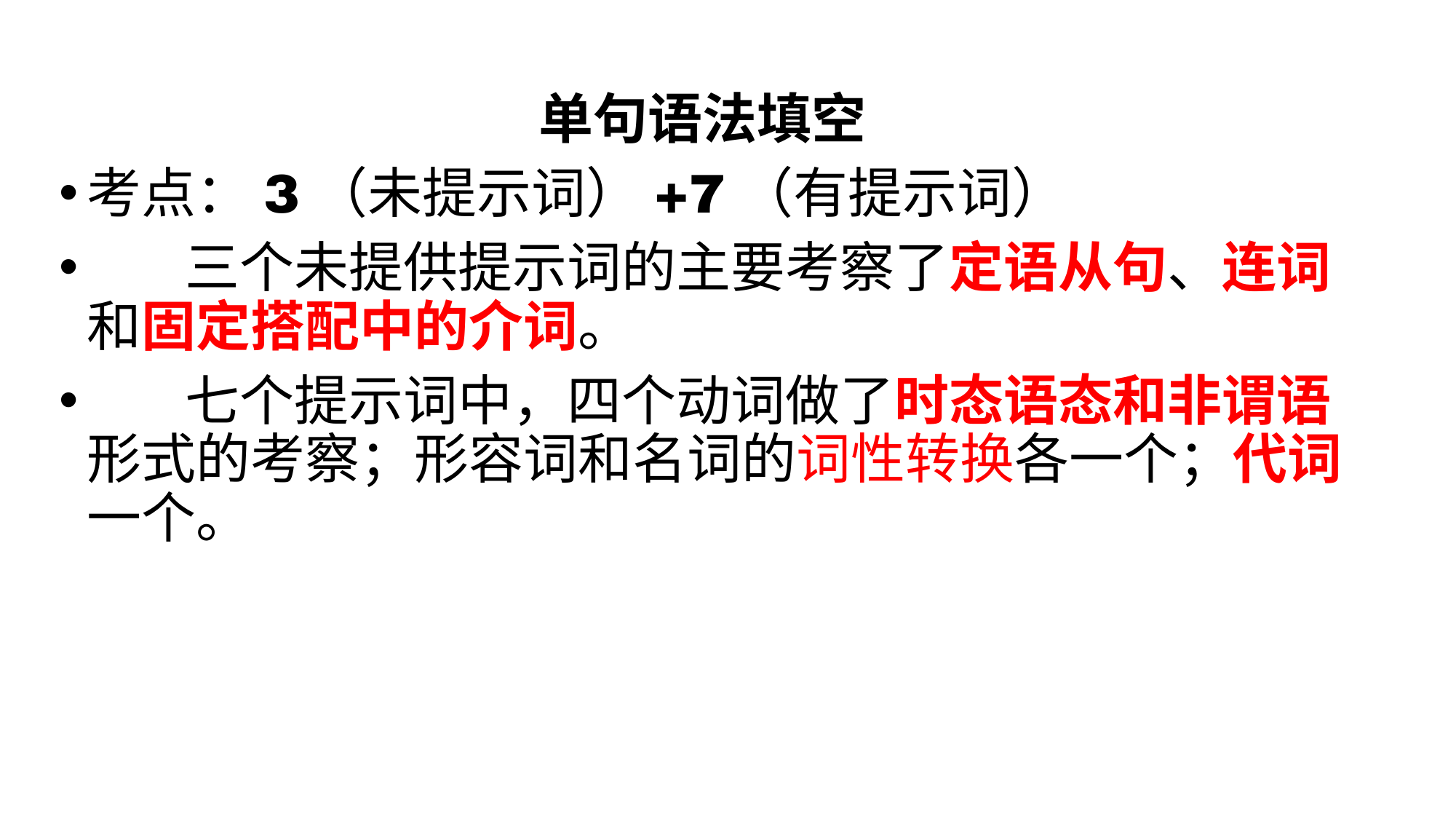

单句语法填空
考点：3（未提示词）+7（有提示词）
       三个未提供提示词的主要考察了定语从句、连词和固定搭配中的介词。
       七个提示词中，四个动词做了时态语态和非谓语形式的考察；形容词和名词的词性转换各一个；代词一个。